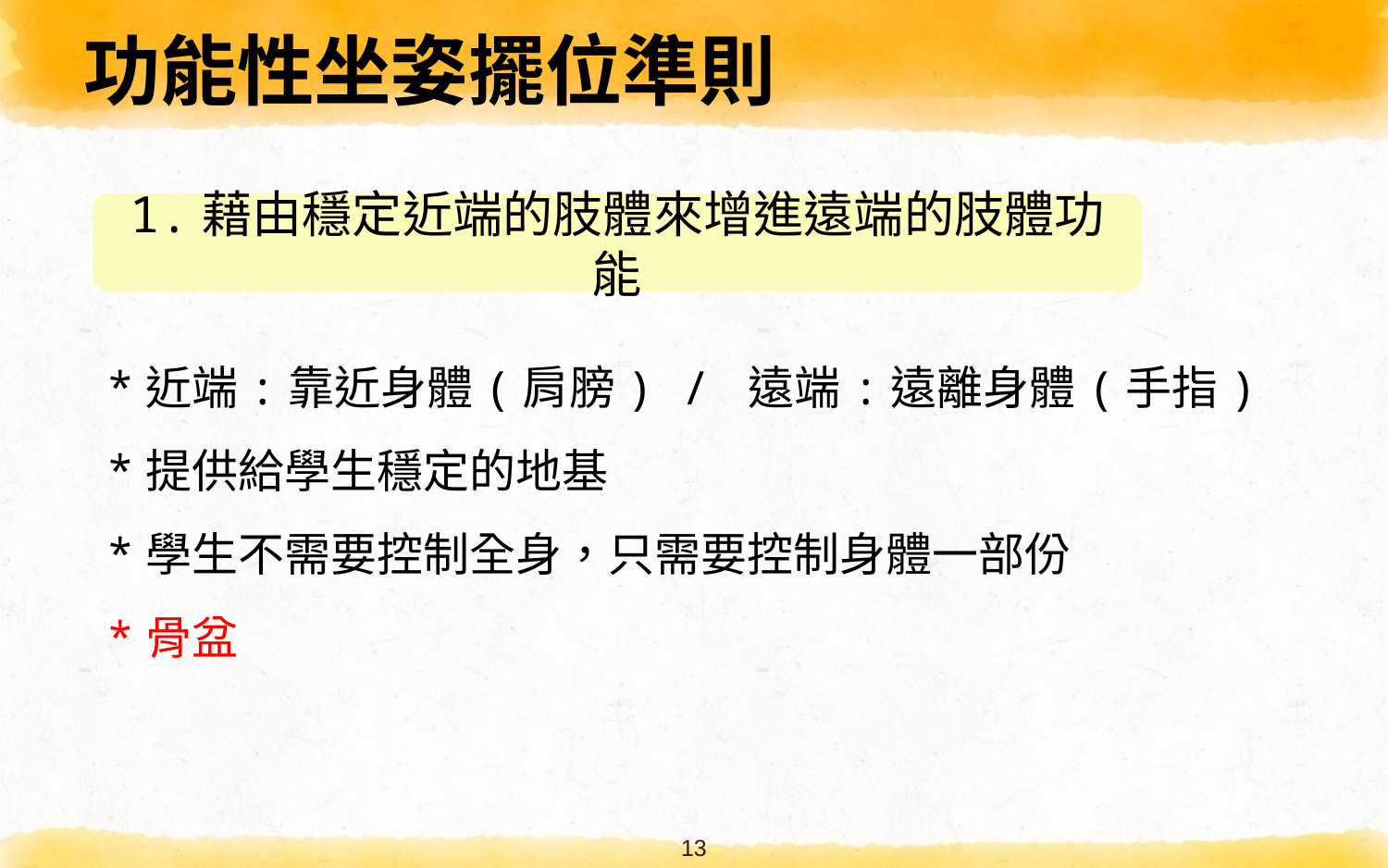

# 功能性坐姿擺位準則
1.藉由穩定近端的肢體來增進遠端的肢體功能
*近端:靠近身體(肩膀) / 遠端:遠離身體(手指)
*提供給學生穩定的地基
*學生不需要控制全身，只需要控制身體一部份
*骨盆

13